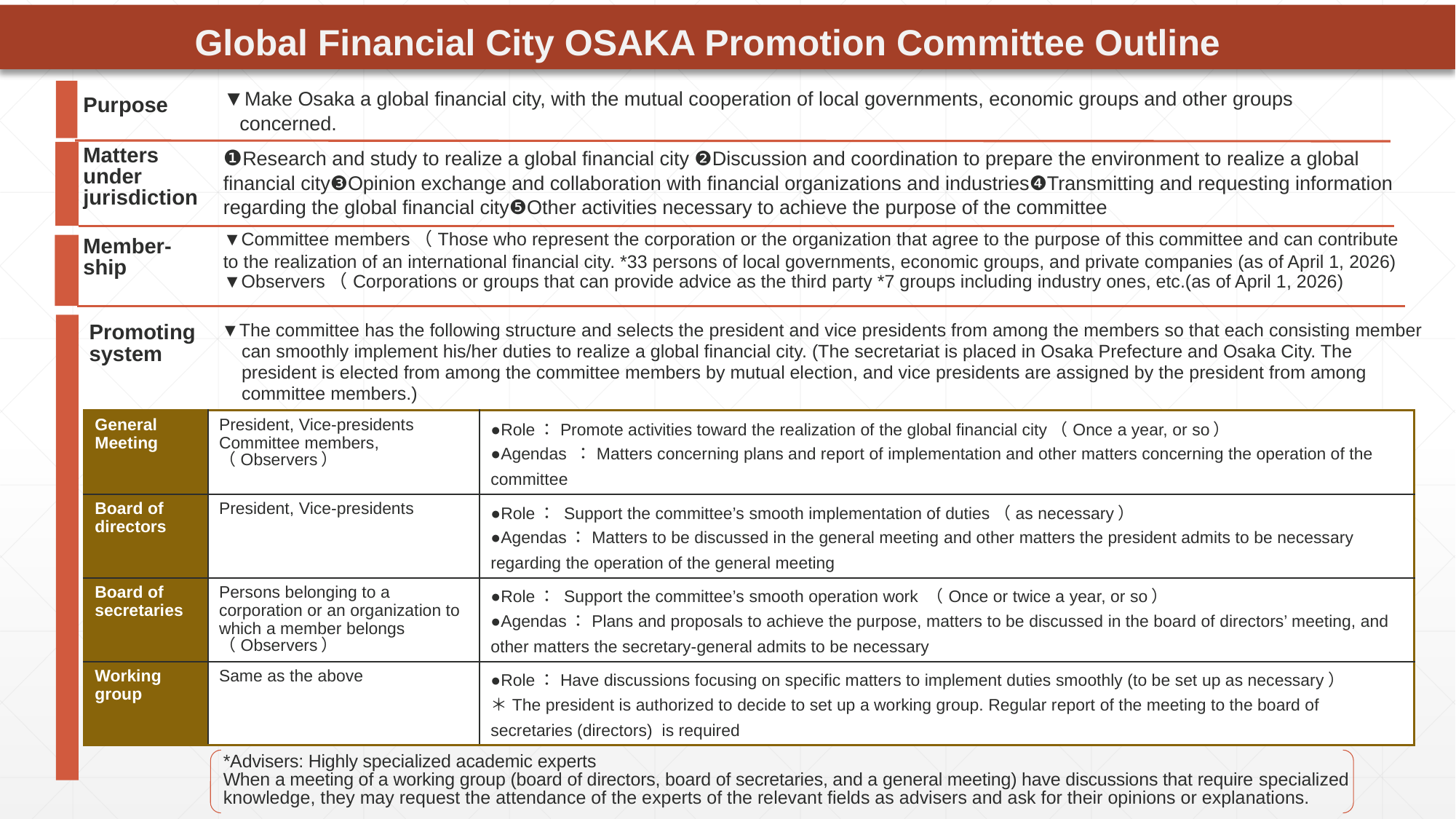

Global Financial City OSAKA Promotion Committee Outline

| Purpose | ▼Make Osaka a global financial city, with the mutual cooperation of local governments, economic groups and other groups concerned. |
| --- | --- |
| Matters under jurisdiction | ❶Research and study to realize a global financial city ❷Discussion and coordination to prepare the environment to realize a global financial city❸Opinion exchange and collaboration with financial organizations and industries❹Transmitting and requesting information regarding the global financial city❺Other activities necessary to achieve the purpose of the committee |
| Member-ship | ▼Committee members（Those who represent the corporation or the organization that agree to the purpose of this committee and can contribute to the realization of an international financial city. \*33 persons of local governments, economic groups, and private companies (as of April 1, 2026) ▼Observers（Corporations or groups that can provide advice as the third party \*7 groups including industry ones, etc.(as of April 1, 2026) |
|  | ※アドバイザー（高い専門性を有する学識経験者等）　 \*Advisers: Highly specialized academic experts When a meeting of a working group (board of directors, board of secretaries, and a general meeting) have discussions that require specialized knowledge, they may request the attendance of the experts of the relevant fields as advisers and ask for their opinions or explanations. |

▼The committee has the following structure and selects the president and vice presidents from among the members so that each consisting member
    can smoothly implement his/her duties to realize a global financial city. (The secretariat is placed in Osaka Prefecture and Osaka City. The
    president is elected from among the committee members by mutual election, and vice presidents are assigned by the president from among
    committee members.)

Promoting
system

| General Meeting | President, Vice-presidents Committee members, （Observers） | ●Role：Promote activities toward the realization of the global financial city（Once a year, or so） ●Agendas ：Matters concerning plans and report of implementation and other matters concerning the operation of the committee |
| --- | --- | --- |
| Board of directors | President, Vice-presidents | ●Role： Support the committee’s smooth implementation of duties（as necessary） ●Agendas：Matters to be discussed in the general meeting and other matters the president admits to be necessary regarding the operation of the general meeting |
| Board of secretaries | Persons belonging to a corporation or an organization to which a member belongs （Observers） | ●Role： Support the committee’s smooth operation work （Once or twice a year, or so） ●Agendas：Plans and proposals to achieve the purpose, matters to be discussed in the board of directors’ meeting, and other matters the secretary-general admits to be necessary |
| Working group | Same as the above | ●Role：Have discussions focusing on specific matters to implement duties smoothly (to be set up as necessary） ＊The president is authorized to decide to set up a working group. Regular report of the meeting to the board of secretaries (directors) is required |